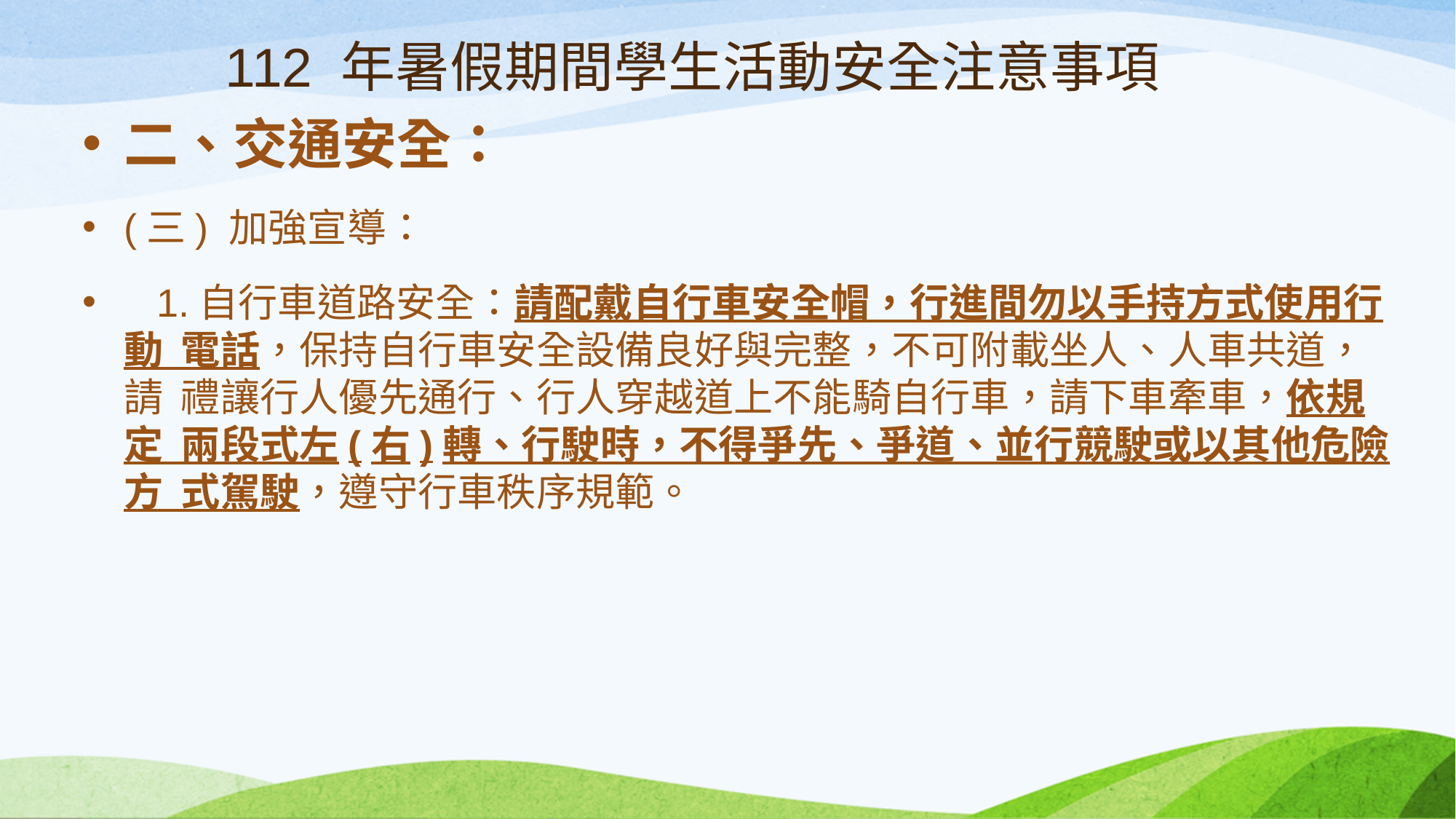

112 年暑假期間學生活動安全注意事項
二、交通安全：
(三) 加強宣導：
   1.自行車道路安全：請配戴自行車安全帽，行進間勿以手持方式使用行動  電話，保持自行車安全設備良好與完整，不可附載坐人、人車共道，請  禮讓行人優先通行、行人穿越道上不能騎自行車，請下車牽車，依規定  兩段式左(右)轉、行駛時，不得爭先、爭道、並行競駛或以其他危險方  式駕駛，遵守行車秩序規範。